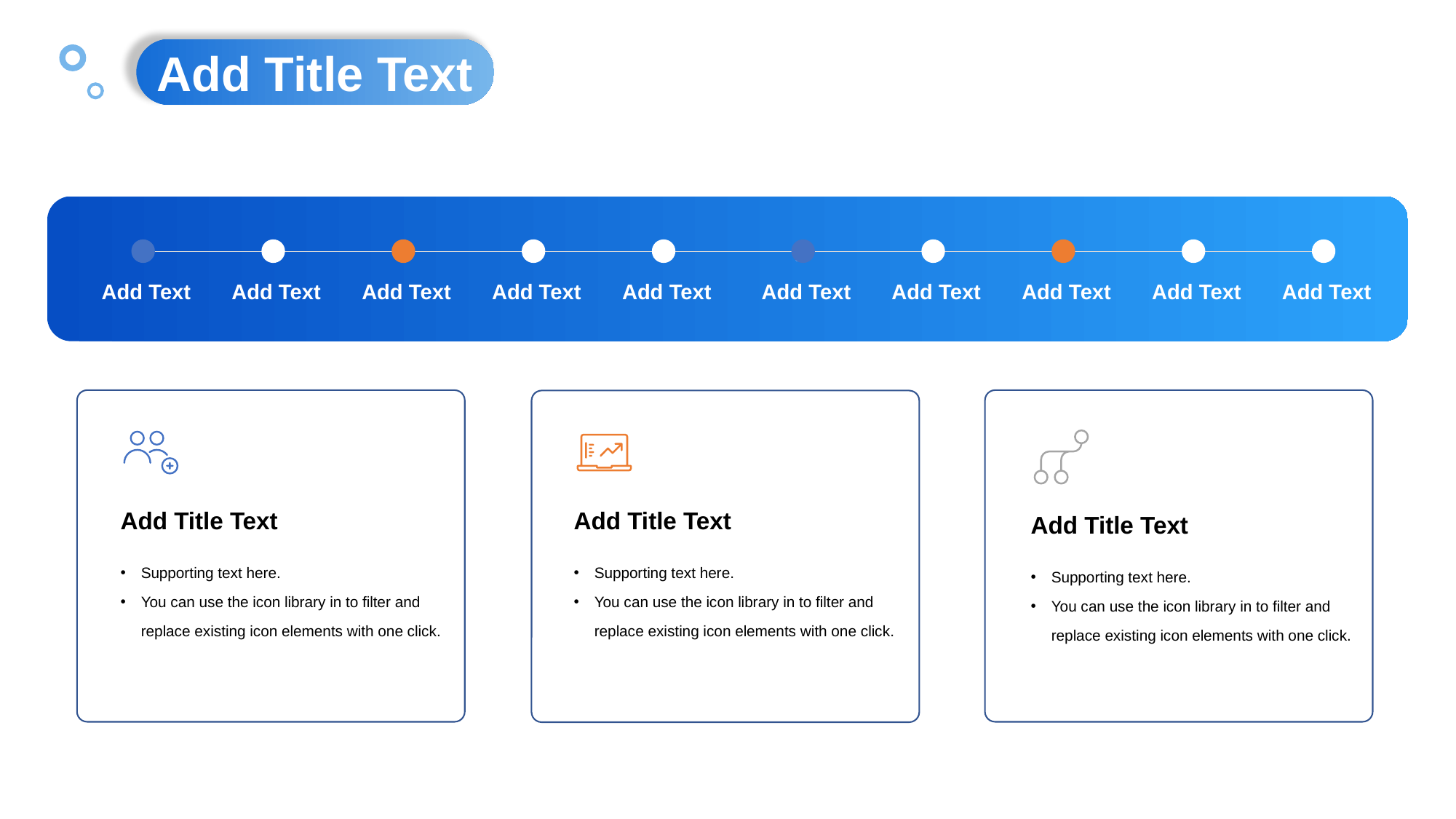

Add Title Text

Add Text

Add Text

Add Text

Add Text

Add Text

Add Text

Add Text

Add Text

Add Text

Add Text

Add Title Text
Supporting text here.
You can use the icon library in to filter and replace existing icon elements with one click.

Add Title Text
Supporting text here.
You can use the icon library in to filter and replace existing icon elements with one click.

Add Title Text
Supporting text here.
You can use the icon library in to filter and replace existing icon elements with one click.
PPT下载 http://www.1ppt.com/xiazai/